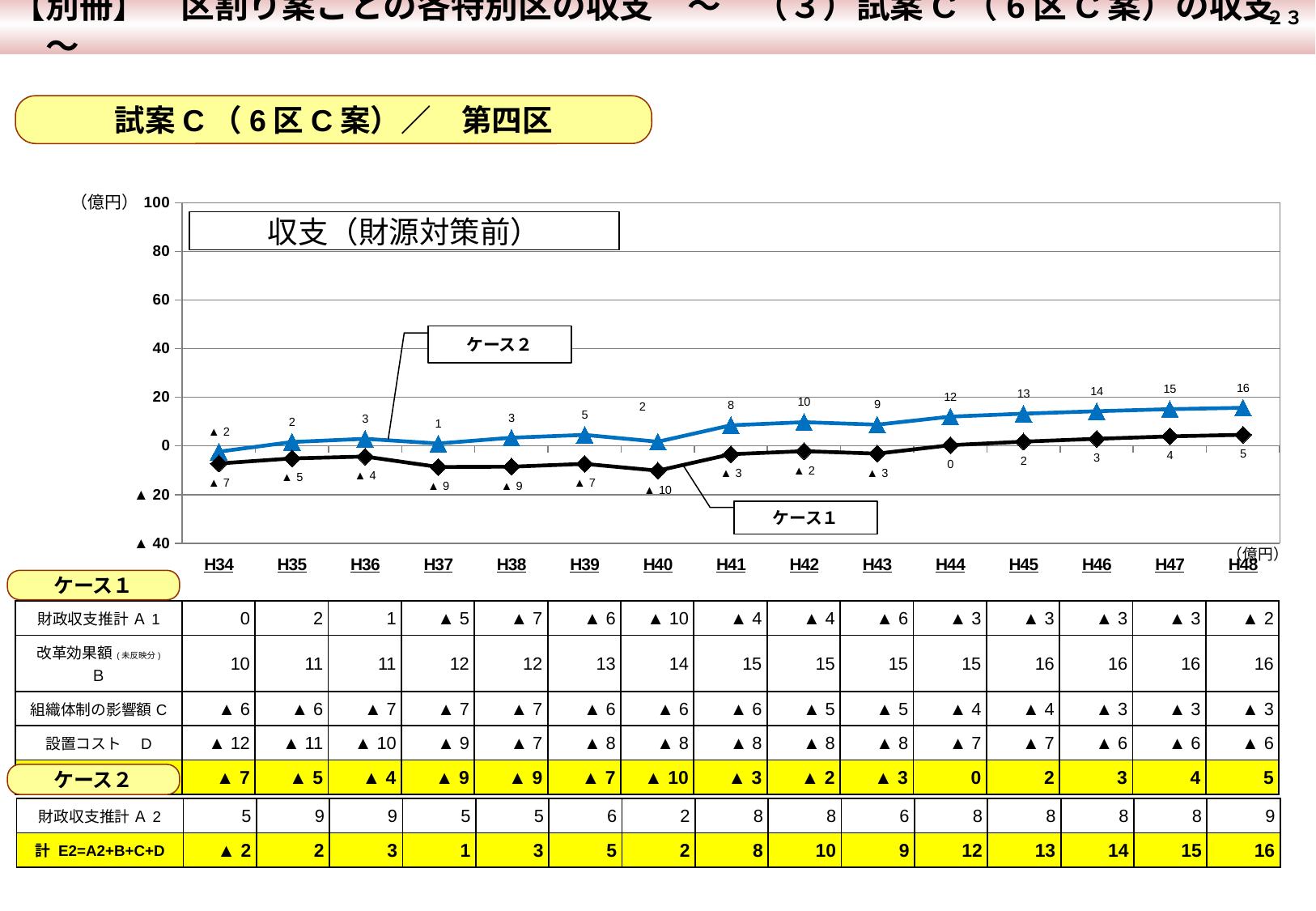

【別冊】　区割り案ごとの各特別区の収支　～　（３）試案C（6区C案）の収支　～
 ２３
試案C（6区C案）／　第四区

### Chart

| Category | 計 E=A'+B+C+D | 計 E=A+B+C+D |
|---|---|---|
| H34 | -2.3668489050493475 | -7.233028905049347 |
| H35 | 1.6084852396071474 | -5.150224760392848 |
| H36 | 2.9231215016023055 | -4.377258498397696 |
| H37 | 0.9807352227093258 | -8.663974777290676 |
| H38 | 3.358302891816953 | -8.539687108183047 |
| H39 | 4.521408605947705 | -7.376591394052293 |
| H40 | 1.7156884112277968 | -10.182311588772203 |
| H41 | 8.483901636208312 | -3.4140783637916847 |
| H42 | 9.748483494335268 | -2.1495165056647316 |
| H43 | 8.724251015545281 | -3.173728984454715 |
| H44 | 12.042538841774892 | 0.2968688417748906 |
| H45 | 13.261570049445588 | 1.7494400494455862 |
| H46 | 14.247799144489946 | 2.9194891444899502 |
| H47 | 15.096720627255433 | 3.919320627255435 |
| H48 | 15.676793503028595 | 4.571843503028584 |
（億円）
収支（財源対策前）
ケース２
ケース１
（億円）
ケース１
| 財政収支推計 Ａ1 | 0 | 2 | 1 | ▲ 5 | ▲ 7 | ▲ 6 | ▲ 10 | ▲ 4 | ▲ 4 | ▲ 6 | ▲ 3 | ▲ 3 | ▲ 3 | ▲ 3 | ▲ 2 |
| --- | --- | --- | --- | --- | --- | --- | --- | --- | --- | --- | --- | --- | --- | --- | --- |
| 改革効果額(未反映分) Ｂ | 10 | 11 | 11 | 12 | 12 | 13 | 14 | 15 | 15 | 15 | 15 | 16 | 16 | 16 | 16 |
| 組織体制の影響額C | ▲ 6 | ▲ 6 | ▲ 7 | ▲ 7 | ▲ 7 | ▲ 6 | ▲ 6 | ▲ 6 | ▲ 5 | ▲ 5 | ▲ 4 | ▲ 4 | ▲ 3 | ▲ 3 | ▲ 3 |
| 設置コスト　D | ▲ 12 | ▲ 11 | ▲ 10 | ▲ 9 | ▲ 7 | ▲ 8 | ▲ 8 | ▲ 8 | ▲ 8 | ▲ 8 | ▲ 7 | ▲ 7 | ▲ 6 | ▲ 6 | ▲ 6 |
| 計 E1=A1+B+C+D | ▲ 7 | ▲ 5 | ▲ 4 | ▲ 9 | ▲ 9 | ▲ 7 | ▲ 10 | ▲ 3 | ▲ 2 | ▲ 3 | 0 | 2 | 3 | 4 | 5 |
ケース２
| 財政収支推計 Ａ2 | 5 | 9 | 9 | 5 | 5 | 6 | 2 | 8 | 8 | 6 | 8 | 8 | 8 | 8 | 9 |
| --- | --- | --- | --- | --- | --- | --- | --- | --- | --- | --- | --- | --- | --- | --- | --- |
| 計 E2=A2+B+C+D | ▲ 2 | 2 | 3 | 1 | 3 | 5 | 2 | 8 | 10 | 9 | 12 | 13 | 14 | 15 | 16 |